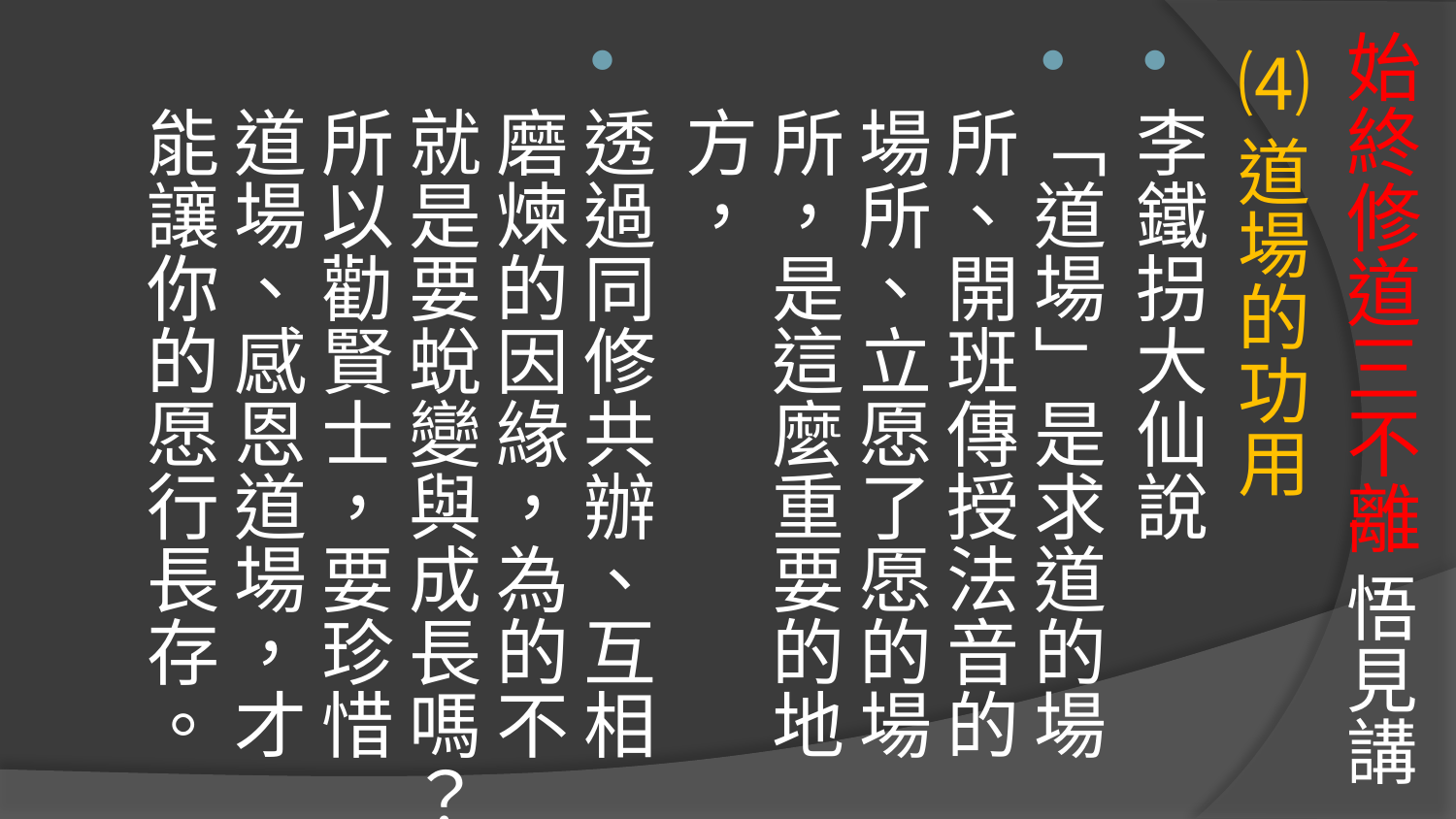

# 始終修道三不離 悟見講
⑷道場的功用
李鐵拐大仙說
「道場」是求道的場所、開班傳授法音的場所、立愿了愿的場所，是這麼重要的地方，
透過同修共辦、互相磨煉的因緣，為的不就是要蛻變與成長嗎？所以勸賢士，要珍惜道場、感恩道場，才能讓你的愿行長存。